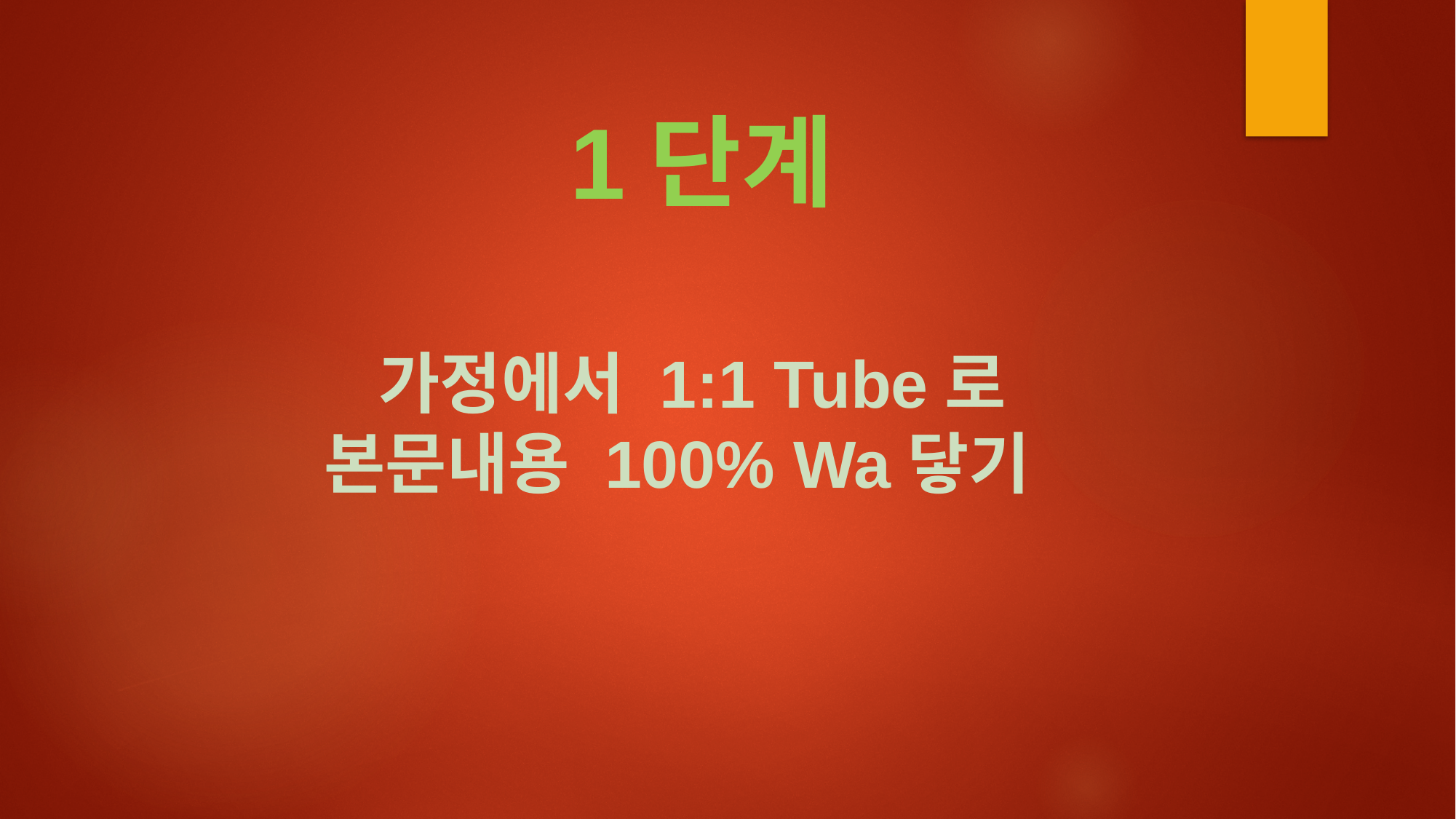

1단계

가정에서 1:1 Tube로
본문내용 100% Wa닿기